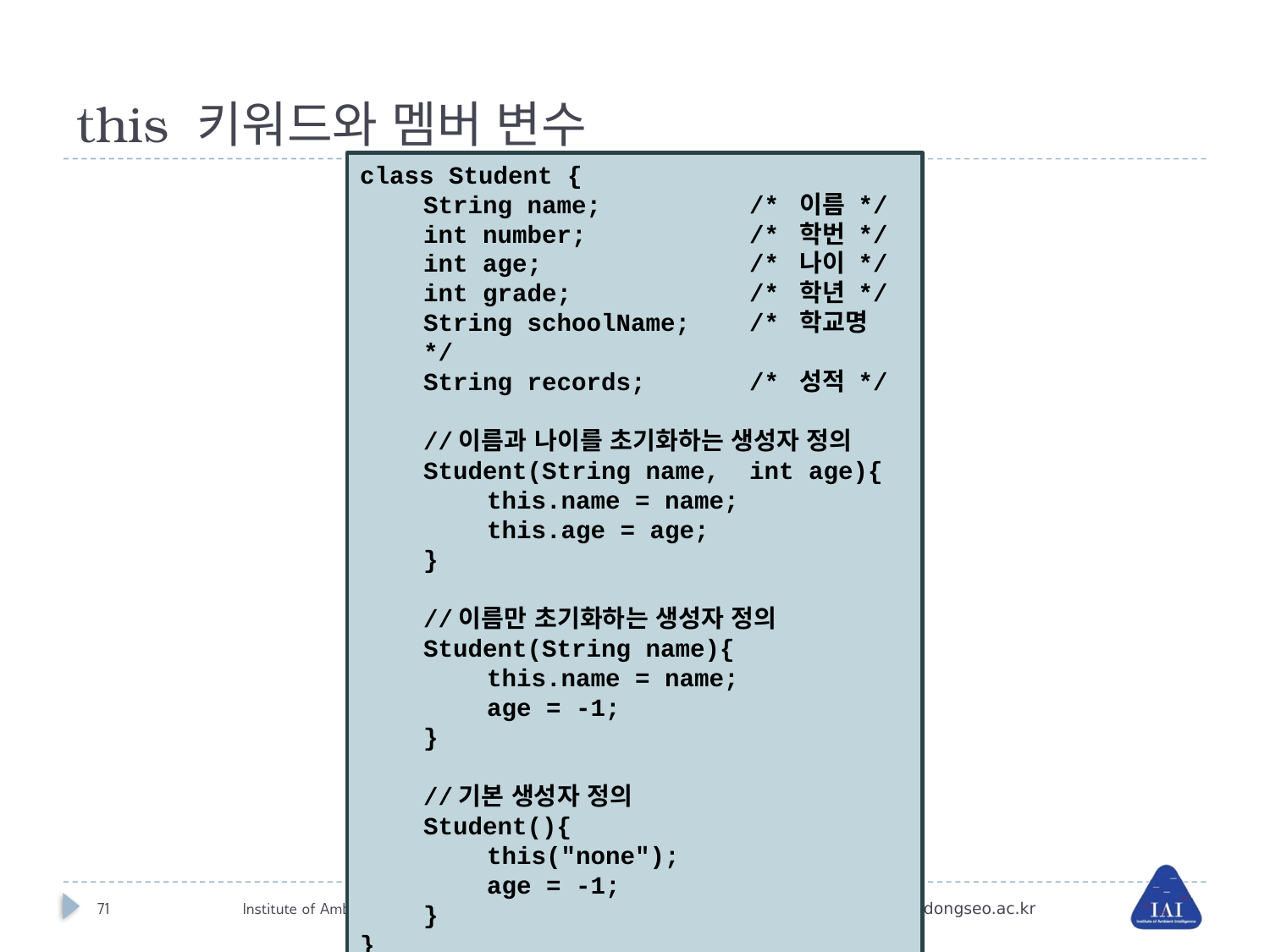

# this 키워드와 멤버 변수
class Student {
String name;          /* 이름 */
int number;           /* 학번 */
int age;              /* 나이 */
int grade;            /* 학년 */
String schoolName;    /* 학교명 */
String records;       /* 성적 */

//이름과 나이를 초기화하는 생성자 정의
Student(String name,  int age){
this.name = name;
this.age = age;
}

//이름만 초기화하는 생성자 정의
Student(String name){
this.name = name;
age = -1;
}

//기본 생성자 정의
Student(){
this("none");
age = -1;
}
}